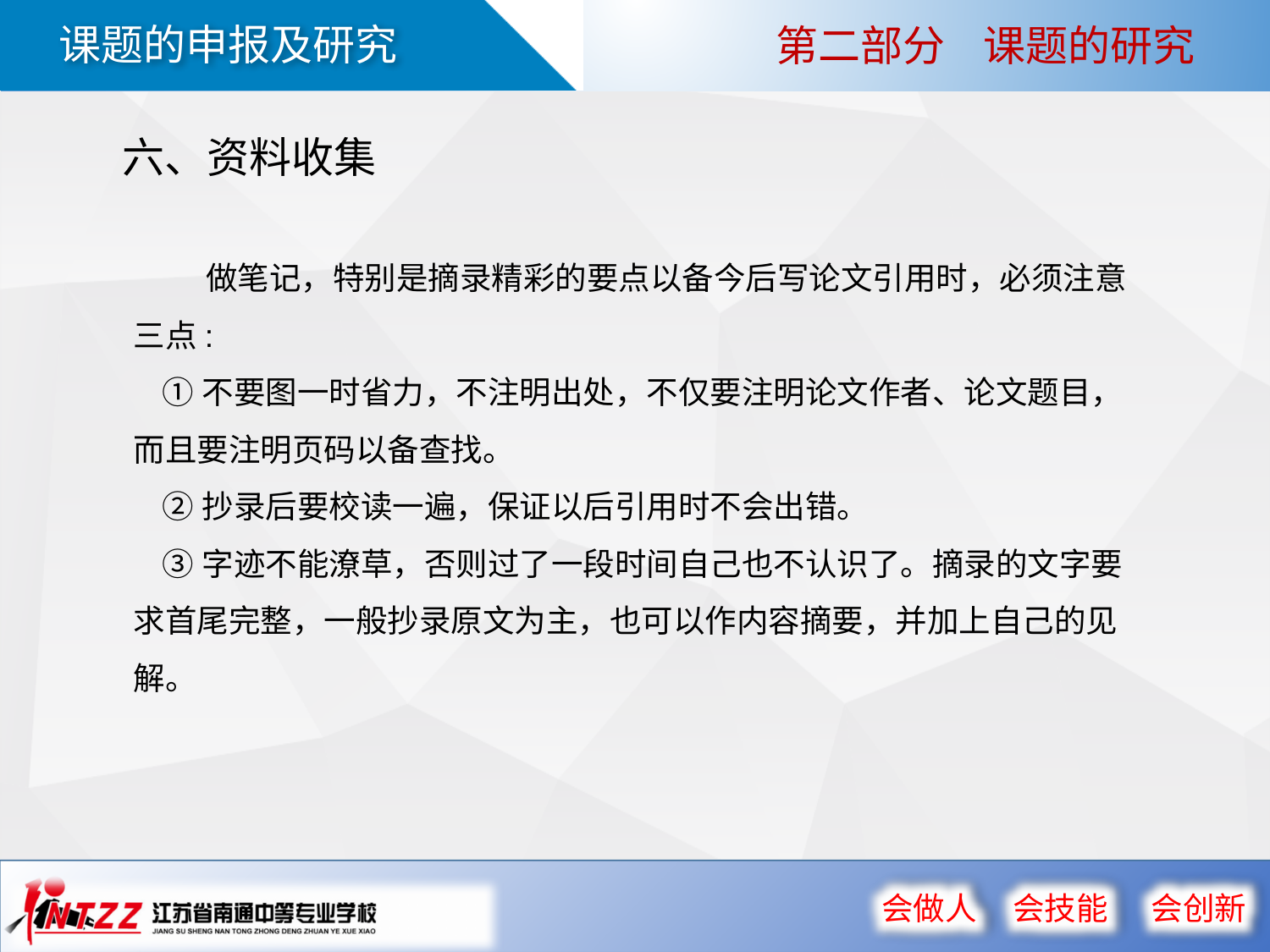

第二部分    课题的研究
六、资料收集
         做笔记，特别是摘录精彩的要点以备今后写论文引用时，必须注意三点:
    ①不要图一时省力，不注明出处，不仅要注明论文作者、论文题目，而且要注明页码以备查找。
    ②抄录后要校读一遍，保证以后引用时不会出错。
    ③字迹不能潦草，否则过了一段时间自己也不认识了。摘录的文字要求首尾完整，一般抄录原文为主，也可以作内容摘要，并加上自己的见解。